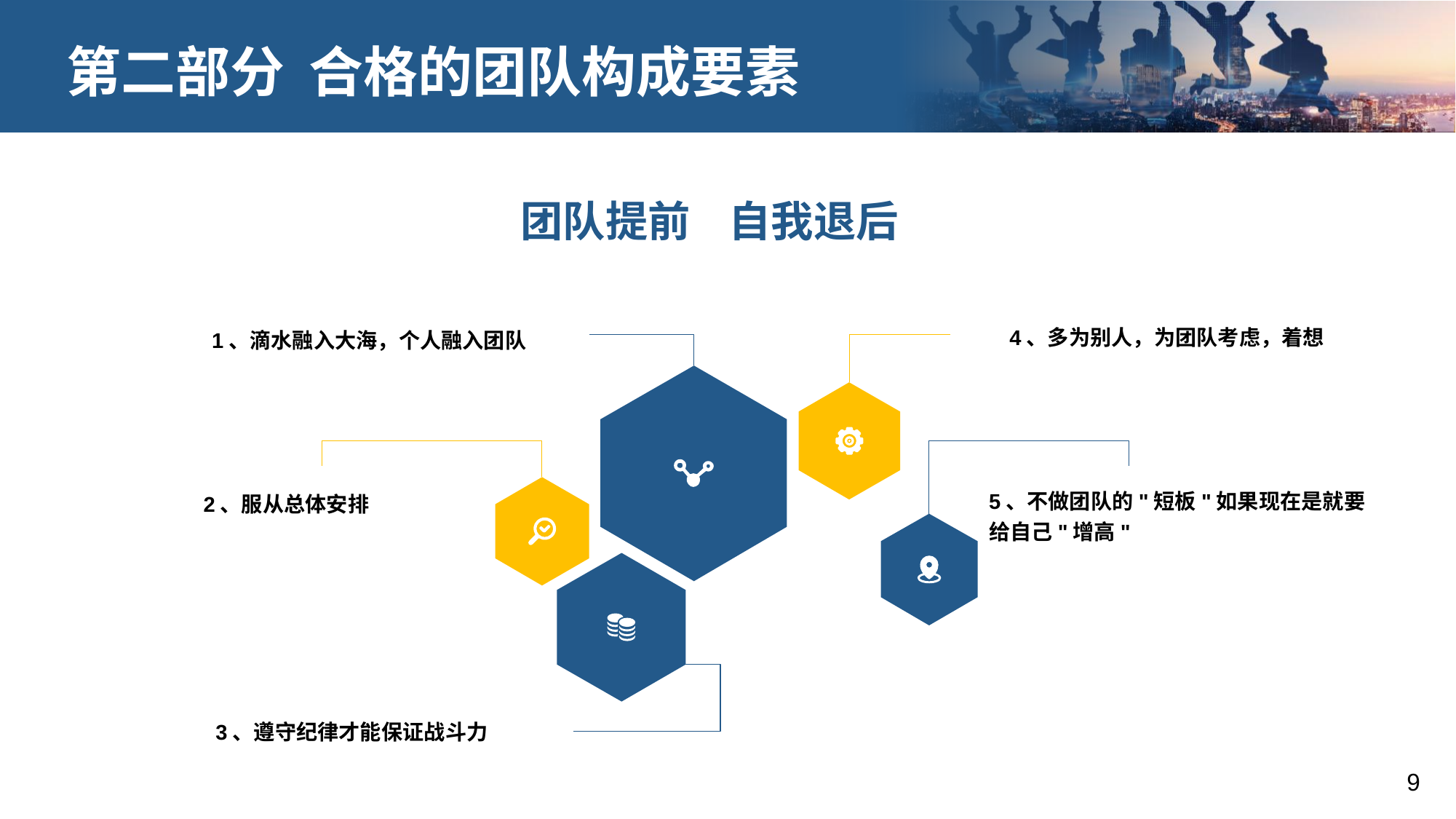

第二部分  合格的团队构成要素
团队提前    自我退后
4、多为别人，为团队考虑，着想
1、滴水融入大海，个人融入团队

5、不做团队的"短板"如果现在是就要给自己"增高"
2、服从总体安排

3、遵守纪律才能保证战斗力